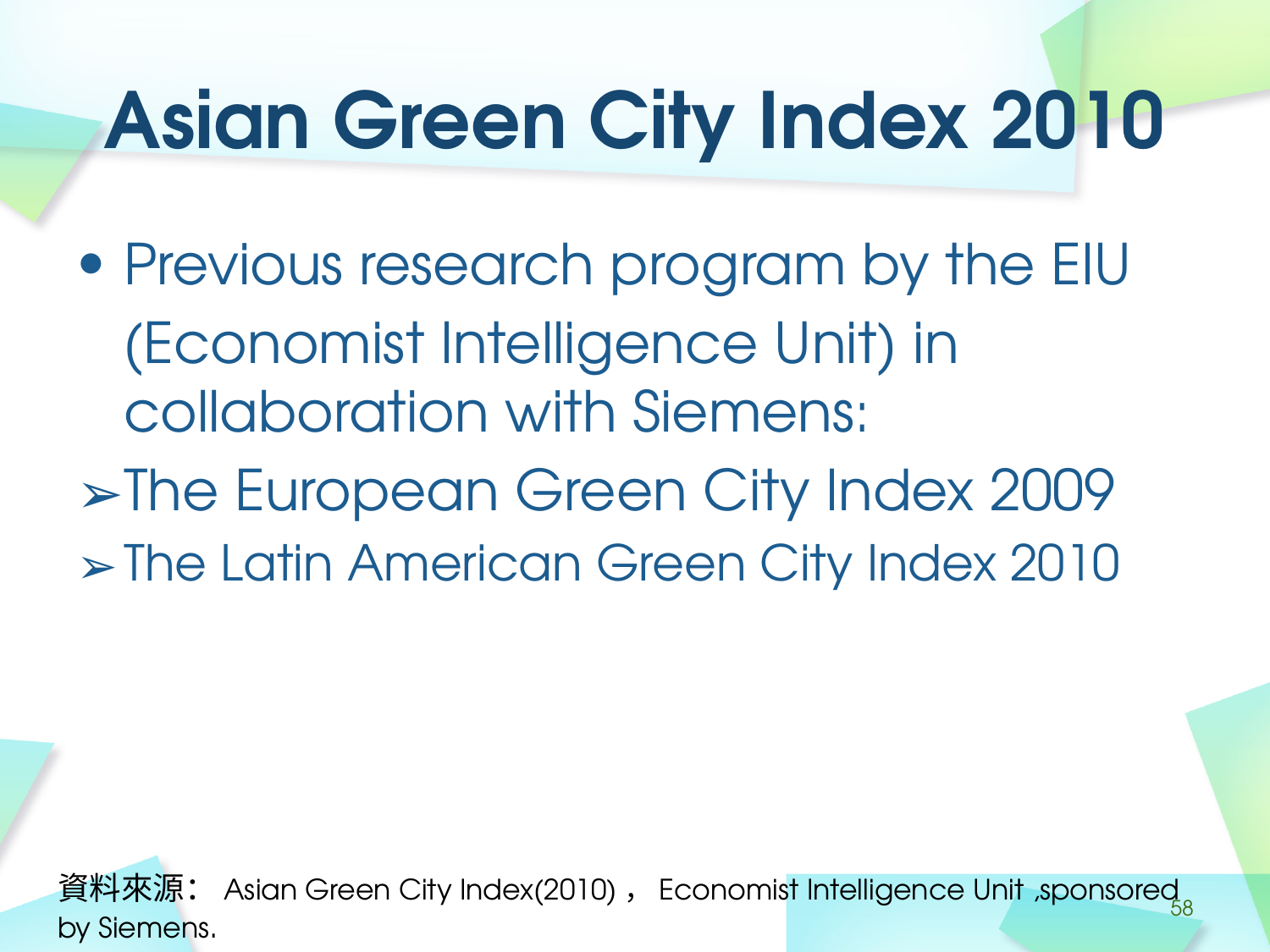

# Asian Green City Index 2010
Previous research program by the EIU
   (Economist Intelligence Unit) in collaboration with Siemens:
The European Green City Index 2009
The Latin American Green City Index 2010

資料來源：Asian Green City Index(2010)，Economist Intelligence Unit ,sponsored by Siemens.
58